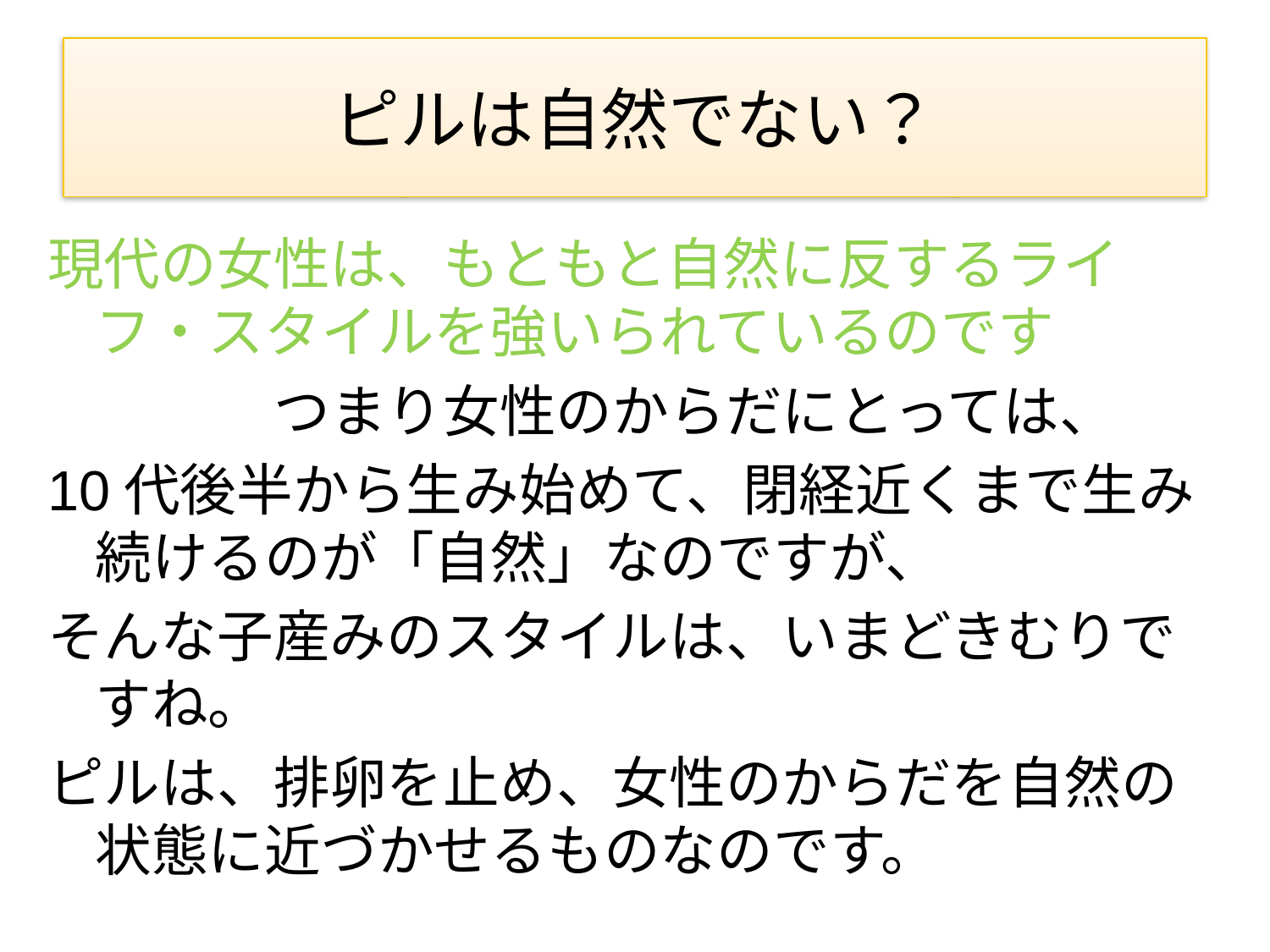

# ピルは自然でない？
現代の女性は、もともと自然に反するライフ・スタイルを強いられているのです
　　　　つまり女性のからだにとっては、
10代後半から生み始めて、閉経近くまで生み続けるのが「自然」なのですが、
そんな子産みのスタイルは、いまどきむりですね。
ピルは、排卵を止め、女性のからだを自然の状態に近づかせるものなのです。